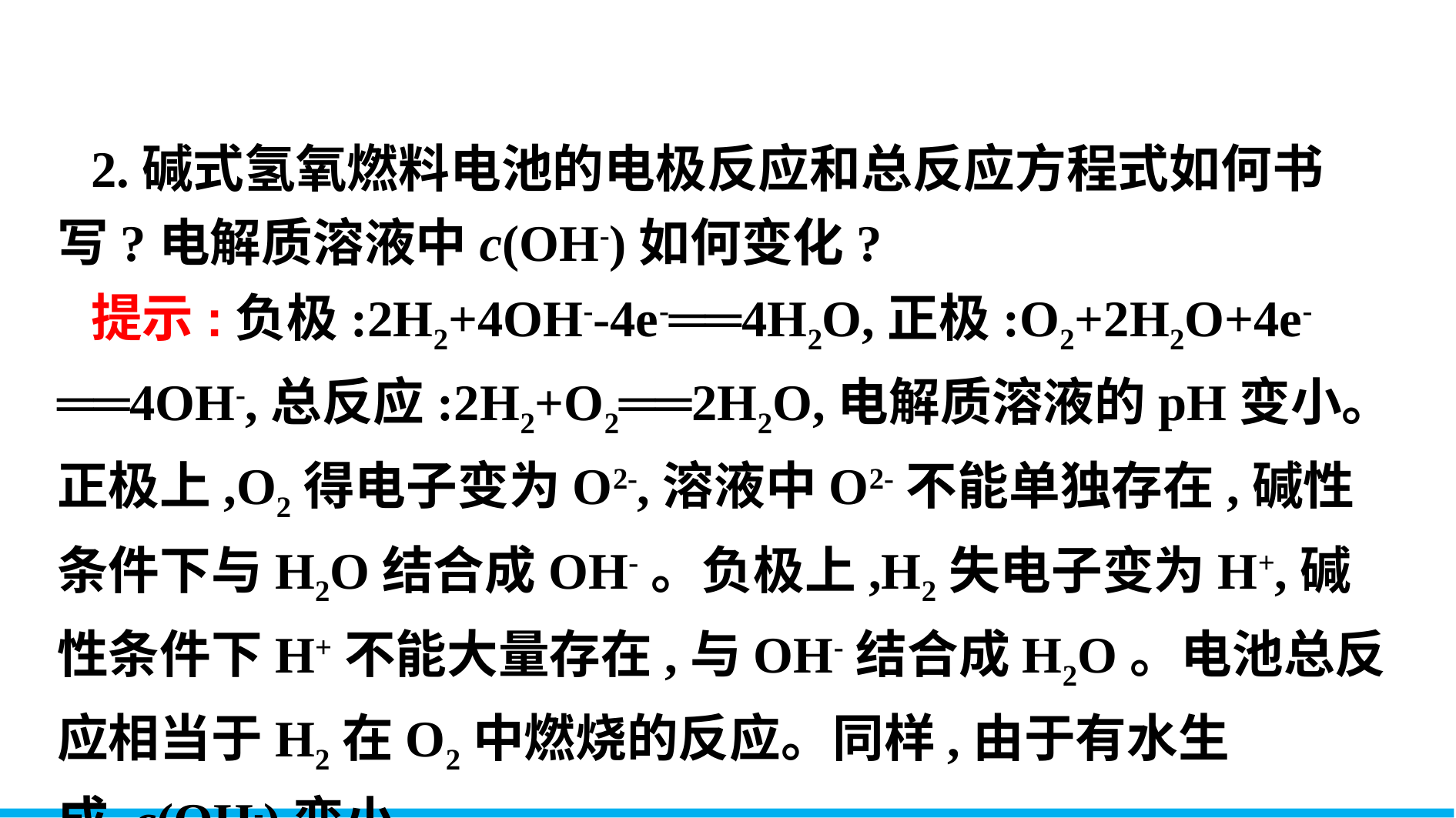

2.碱式氢氧燃料电池的电极反应和总反应方程式如何书写?电解质溶液中c(OH-)如何变化?
提示:负极:2H2+4OH--4e-══4H2O,正极:O2+2H2O+4e-══4OH-,总反应:2H2+O2══2H2O,电解质溶液的pH变小。正极上,O2得电子变为O2-,溶液中O2-不能单独存在,碱性条件下与H2O结合成OH-。负极上,H2失电子变为H+,碱性条件下H+不能大量存在,与OH-结合成H2O。电池总反应相当于H2在O2中燃烧的反应。同样,由于有水生成,c(OH-)变小。